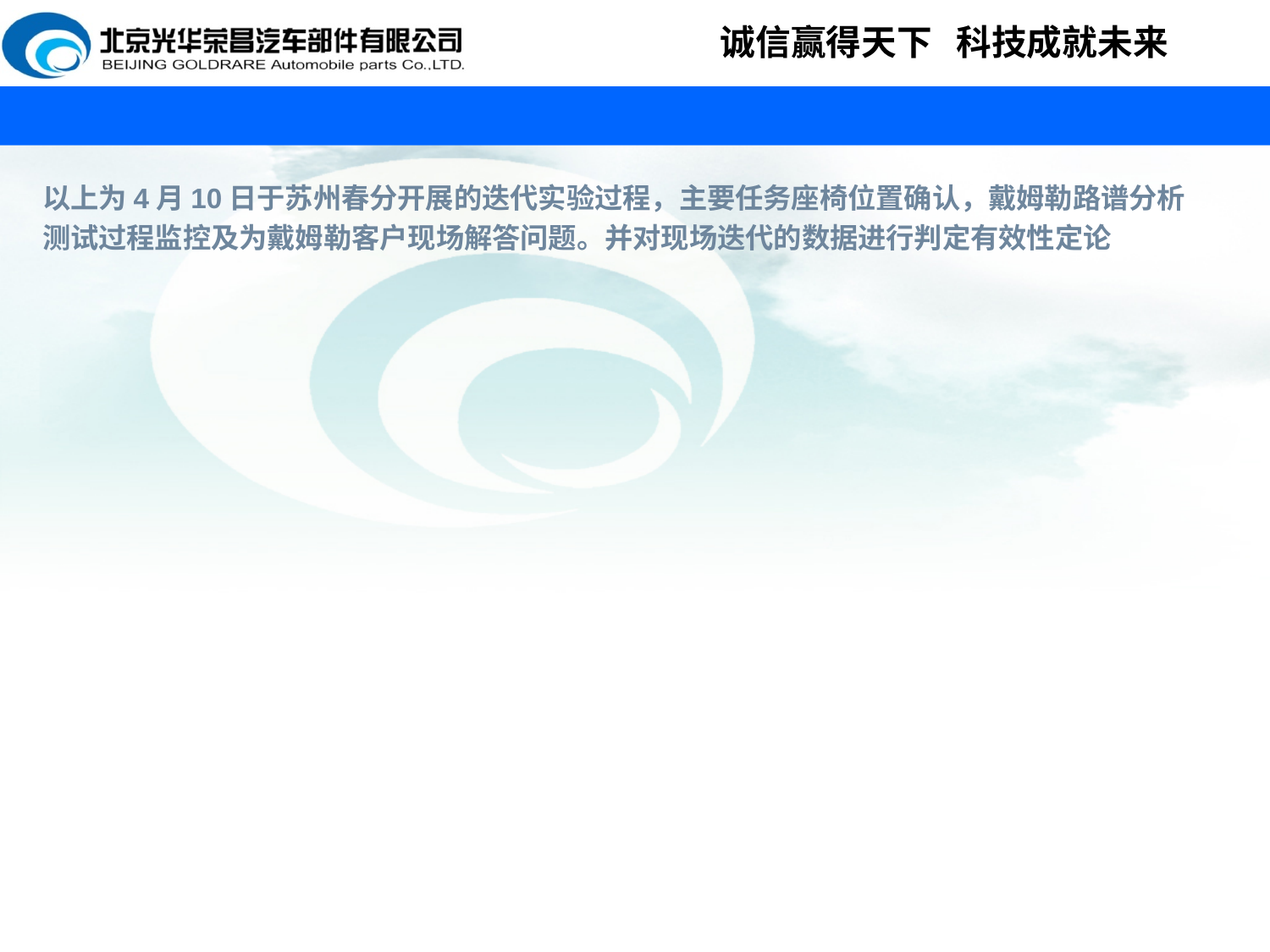

以上为4月10日于苏州春分开展的迭代实验过程，主要任务座椅位置确认，戴姆勒路谱分析
测试过程监控及为戴姆勒客户现场解答问题。并对现场迭代的数据进行判定有效性定论